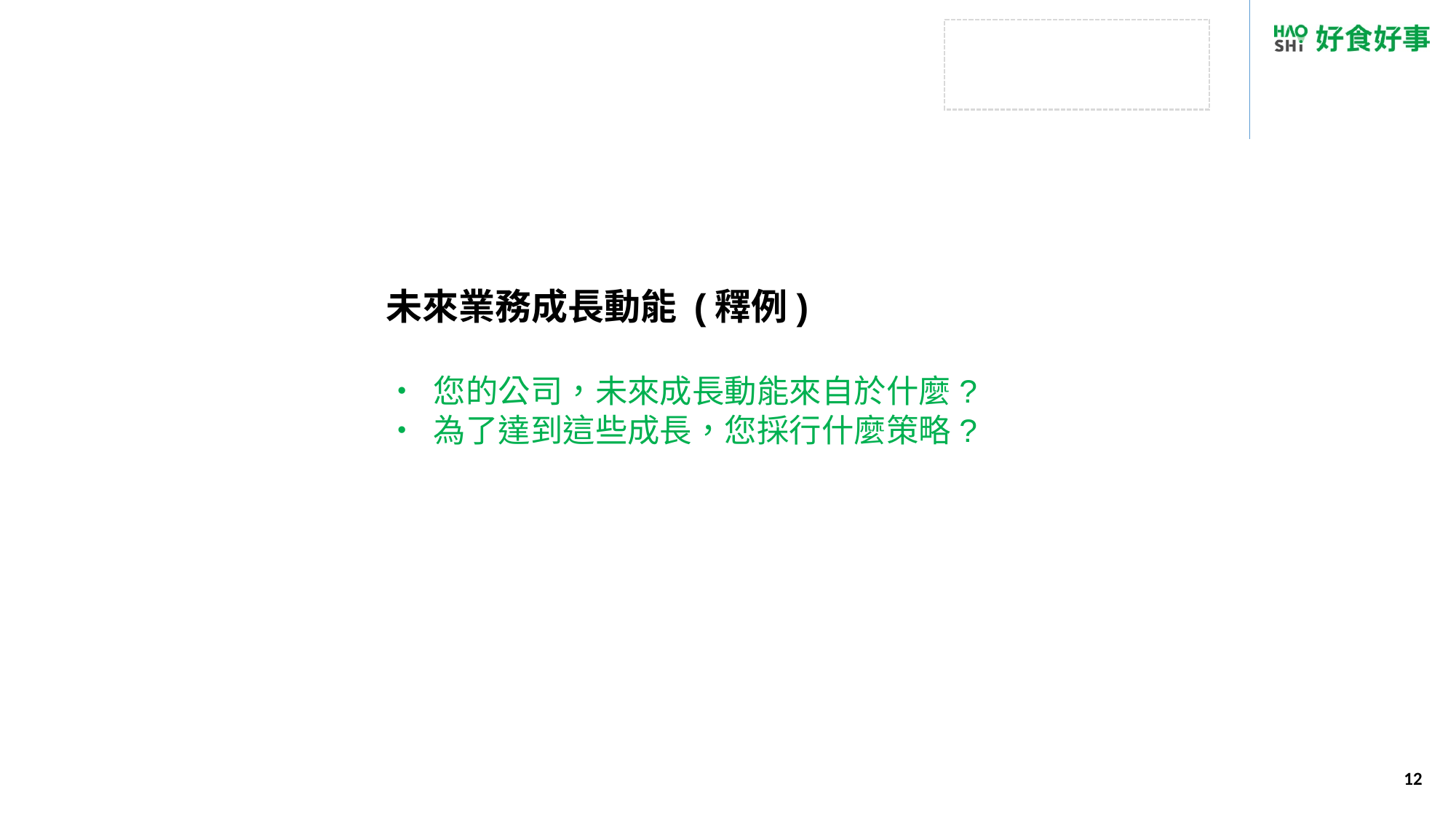

未來業務成長動能 (釋例)

• 您的公司，未來成長動能來自於什麼?
• 為了達到這些成長，您採行什麼策略?